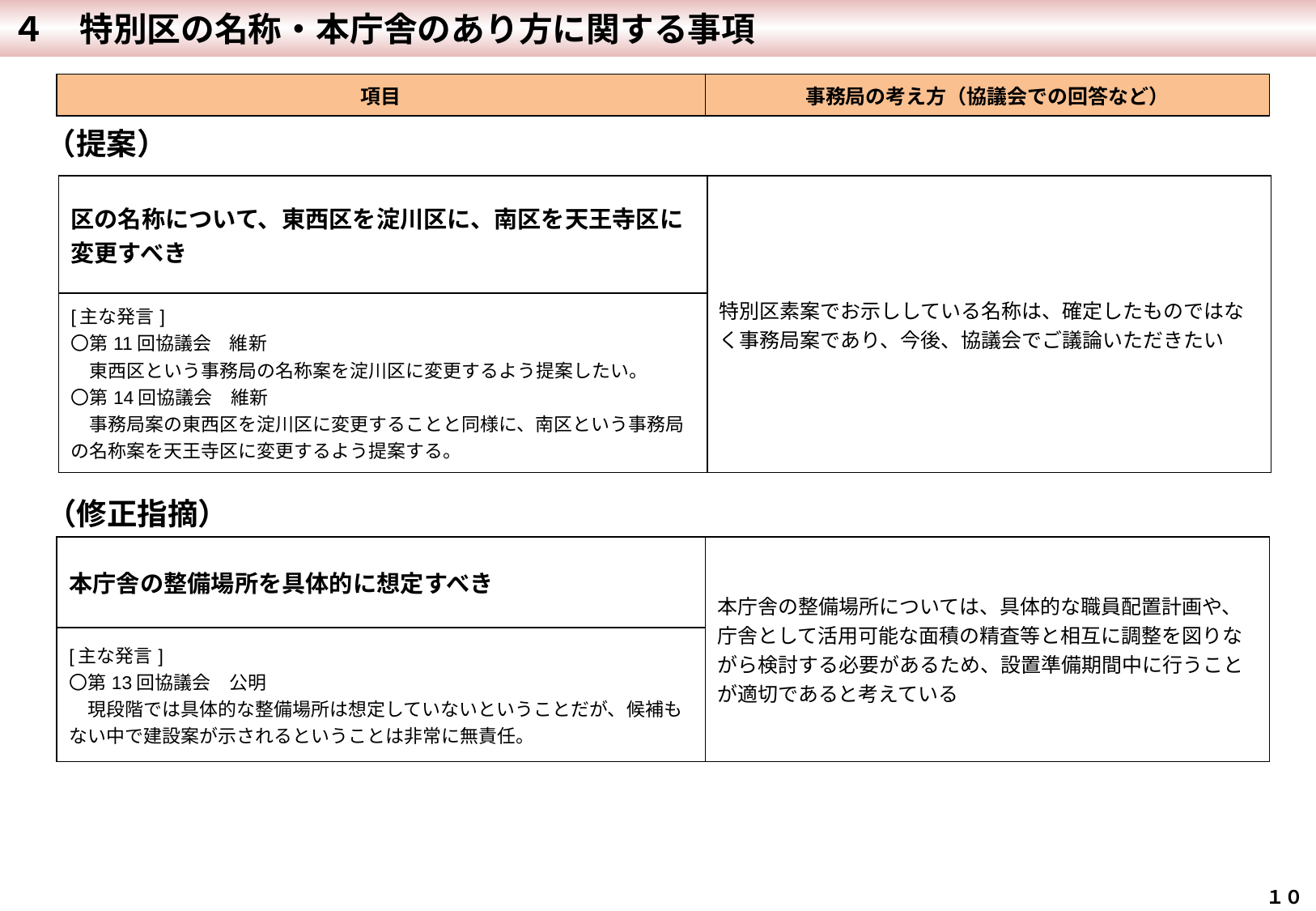

４　特別区の名称・本庁舎のあり方に関する事項
| 項目 | 事務局の考え方（協議会での回答など） |
| --- | --- |
（提案）
| 区の名称について、東西区を淀川区に、南区を天王寺区に変更すべき | 特別区素案でお示ししている名称は、確定したものではなく事務局案であり、今後、協議会でご議論いただきたい |
| --- | --- |
| [主な発言] 〇第11回協議会　維新 　東西区という事務局の名称案を淀川区に変更するよう提案したい。 〇第14回協議会　維新 　事務局案の東西区を淀川区に変更することと同様に、南区という事務局の名称案を天王寺区に変更するよう提案する。 |  |
（修正指摘）
| 本庁舎の整備場所を具体的に想定すべき | 本庁舎の整備場所については、具体的な職員配置計画や、庁舎として活用可能な面積の精査等と相互に調整を図りながら検討する必要があるため、設置準備期間中に行うことが適切であると考えている |
| --- | --- |
| [主な発言] 〇第13回協議会　公明 　現段階では具体的な整備場所は想定していないということだが、候補もない中で建設案が示されるということは非常に無責任。 |  |
１０